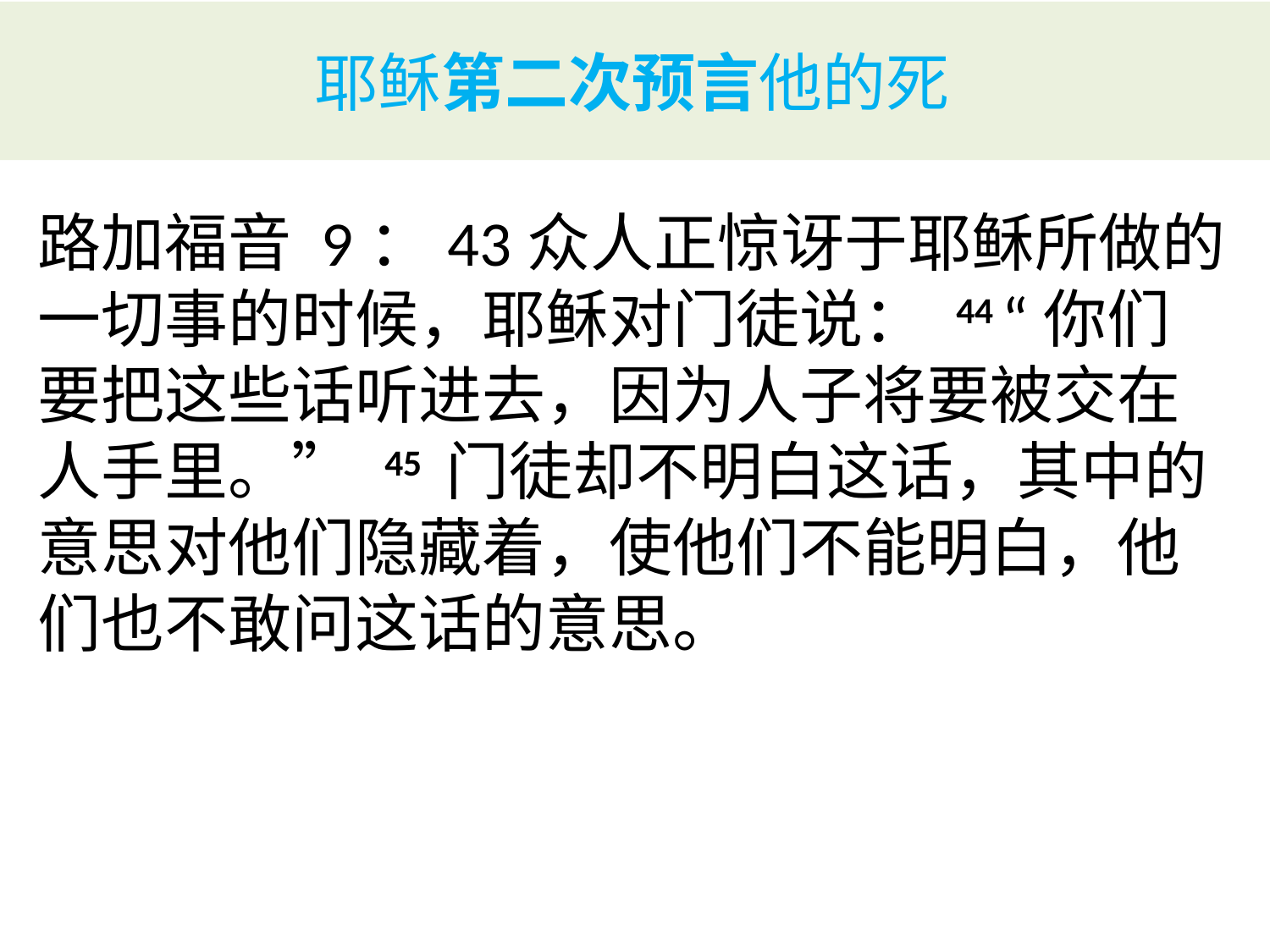

# 耶稣第二次预言他的死
路加福音 9：43众人正惊讶于耶稣所做的一切事的时候，耶稣对门徒说： 44 “你们要把这些话听进去，因为人子将要被交在人手里。” 45 门徒却不明白这话，其中的意思对他们隐藏着，使他们不能明白，他们也不敢问这话的意思。